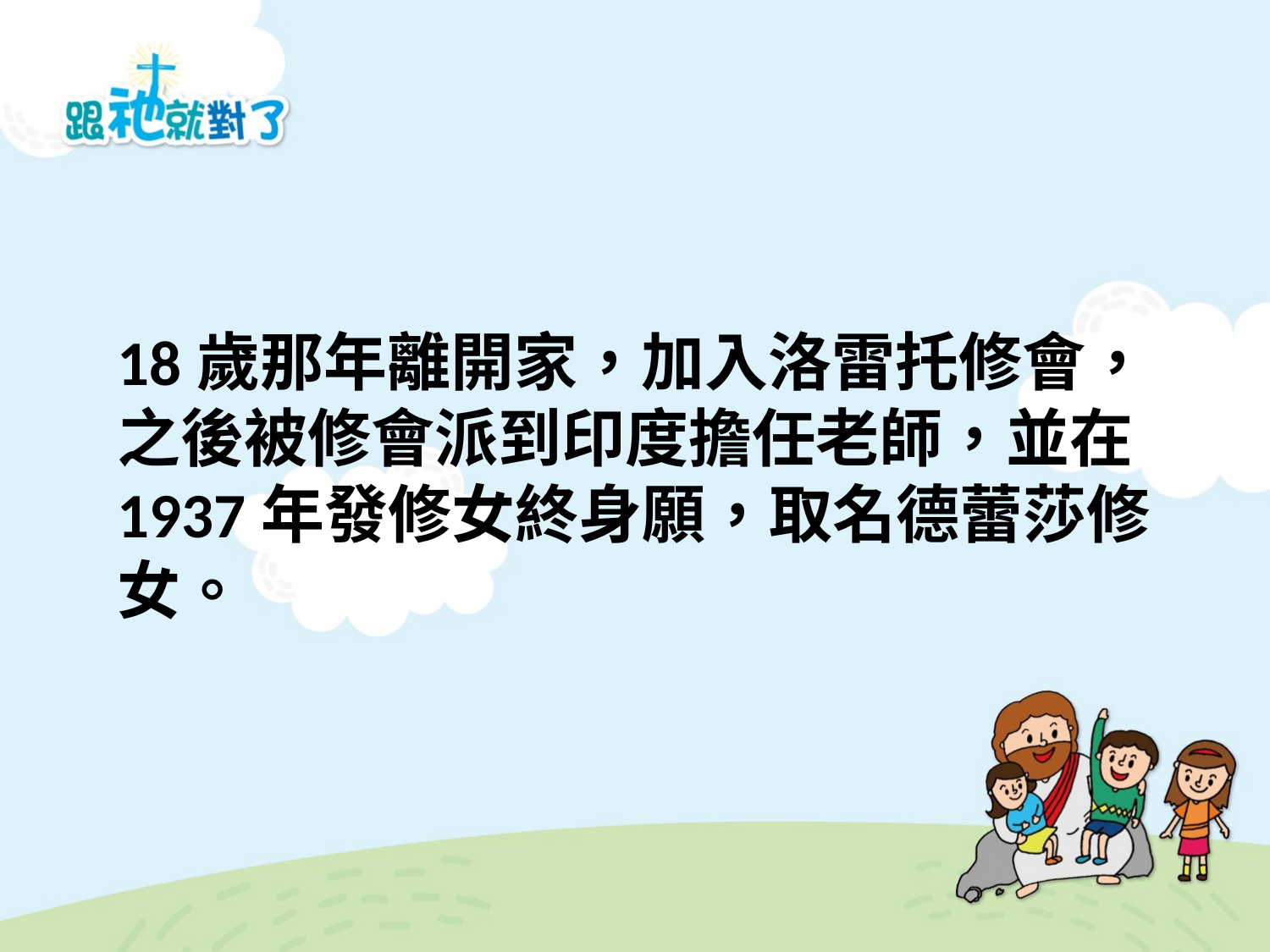

18歲那年離開家，加入洛雷托修會，之後被修會派到印度擔任老師，並在1937年發修女終身願，取名德蕾莎修女。